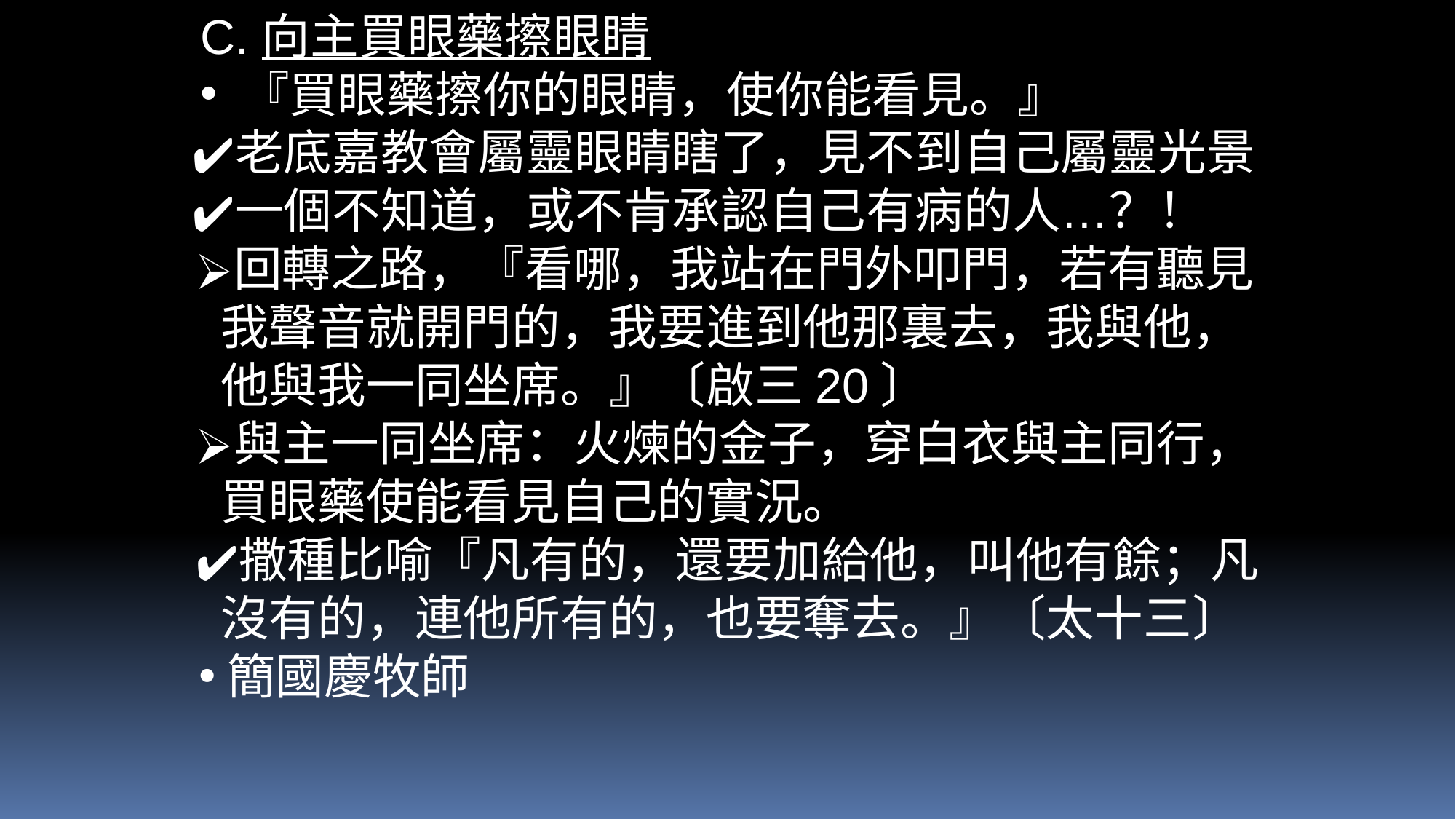

向主買眼藥擦眼睛
『買眼藥擦你的眼睛，使你能看見。』
老底嘉教會屬靈眼睛瞎了，見不到自己屬靈光景
一個不知道，或不肯承認自己有病的人…？！
回轉之路，『看哪，我站在門外叩門，若有聽見我聲音就開門的，我要進到他那裏去，我與他，他與我一同坐席。』〔啟三20〕
與主一同坐席：火煉的金子，穿白衣與主同行，買眼藥使能看見自己的實況。
撒種比喻『凡有的，還要加給他，叫他有餘；凡沒有的，連他所有的，也要奪去。』〔太十三〕
簡國慶牧師